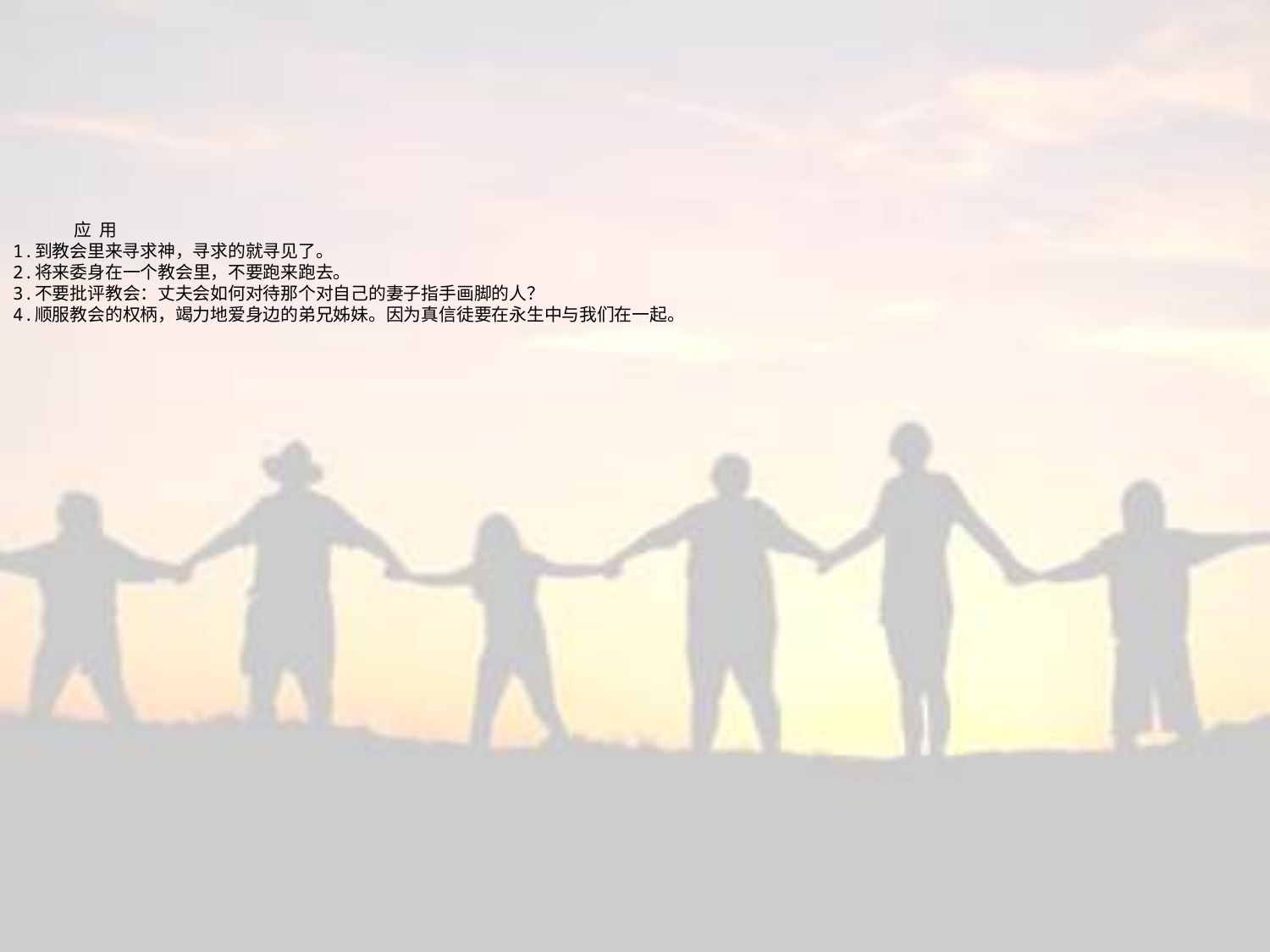

# 应  用 1.到教会里来寻求神，寻求的就寻见了。 2.将来委身在一个教会里，不要跑来跑去。 3.不要批评教会：丈夫会如何对待那个对自己的妻子指手画脚的人？ 4.顺服教会的权柄，竭力地爱身边的弟兄姊妹。因为真信徒要在永生中与我们在一起。